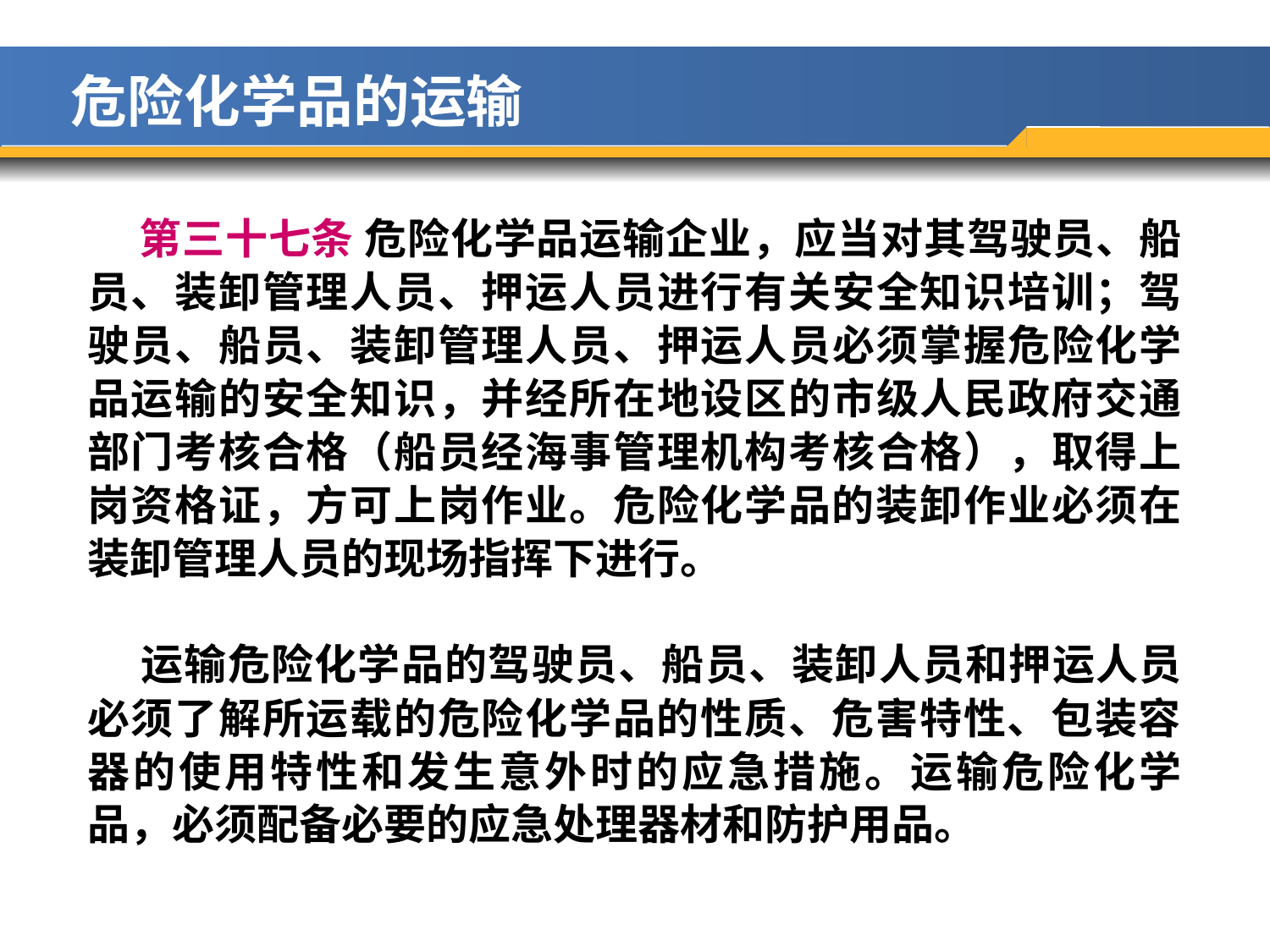

危险化学品的运输

    第三十七条 危险化学品运输企业，应当对其驾驶员、船员、装卸管理人员、押运人员进行有关安全知识培训；驾驶员、船员、装卸管理人员、押运人员必须掌握危险化学品运输的安全知识，并经所在地设区的市级人民政府交通部门考核合格（船员经海事管理机构考核合格），取得上岗资格证，方可上岗作业。危险化学品的装卸作业必须在装卸管理人员的现场指挥下进行。

    运输危险化学品的驾驶员、船员、装卸人员和押运人员必须了解所运载的危险化学品的性质、危害特性、包装容器的使用特性和发生意外时的应急措施。运输危险化学品，必须配备必要的应急处理器材和防护用品。